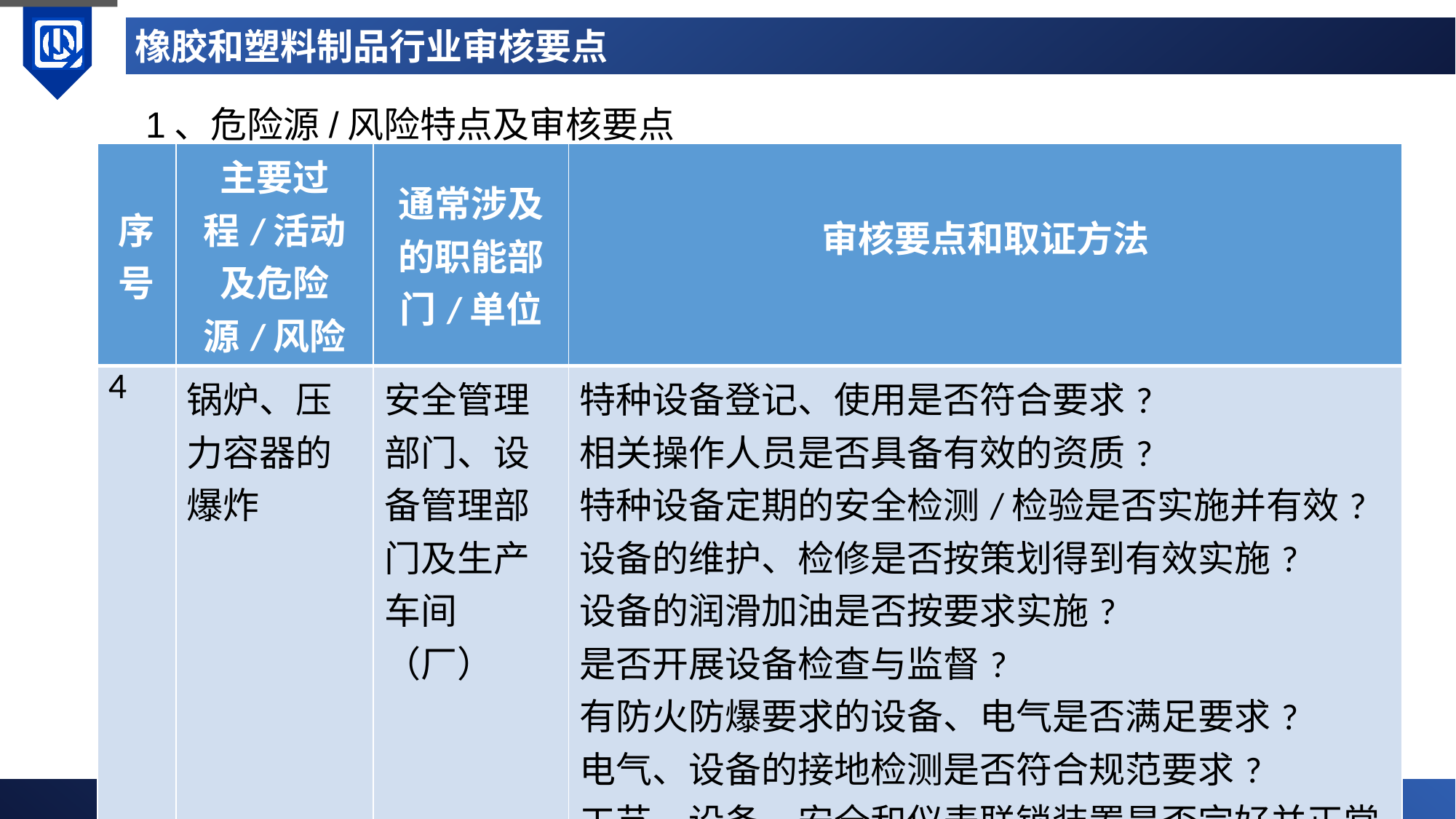

# 橡胶和塑料制品行业审核要点
1、危险源/风险特点及审核要点

| 序号 | 主要过程/活动及危险源/风险 | 通常涉及的职能部门/单位 | 审核要点和取证方法 |
| --- | --- | --- | --- |
| 4 | 锅炉、压力容器的爆炸 | 安全管理部门、设备管理部门及生产车间（厂） | 特种设备登记、使用是否符合要求? 相关操作人员是否具备有效的资质? 特种设备定期的安全检测/检验是否实施并有效? 设备的维护、检修是否按策划得到有效实施? 设备的润滑加油是否按要求实施? 是否开展设备检查与监督? 有防火防爆要求的设备、电气是否满足要求? 电气、设备的接地检测是否符合规范要求? 工艺、设备、安全和仪表联锁装置是否完好并正常运行 ? 火灾爆炸演练策划是否充分并满足要求? 是否按策划进行评审或演练? |